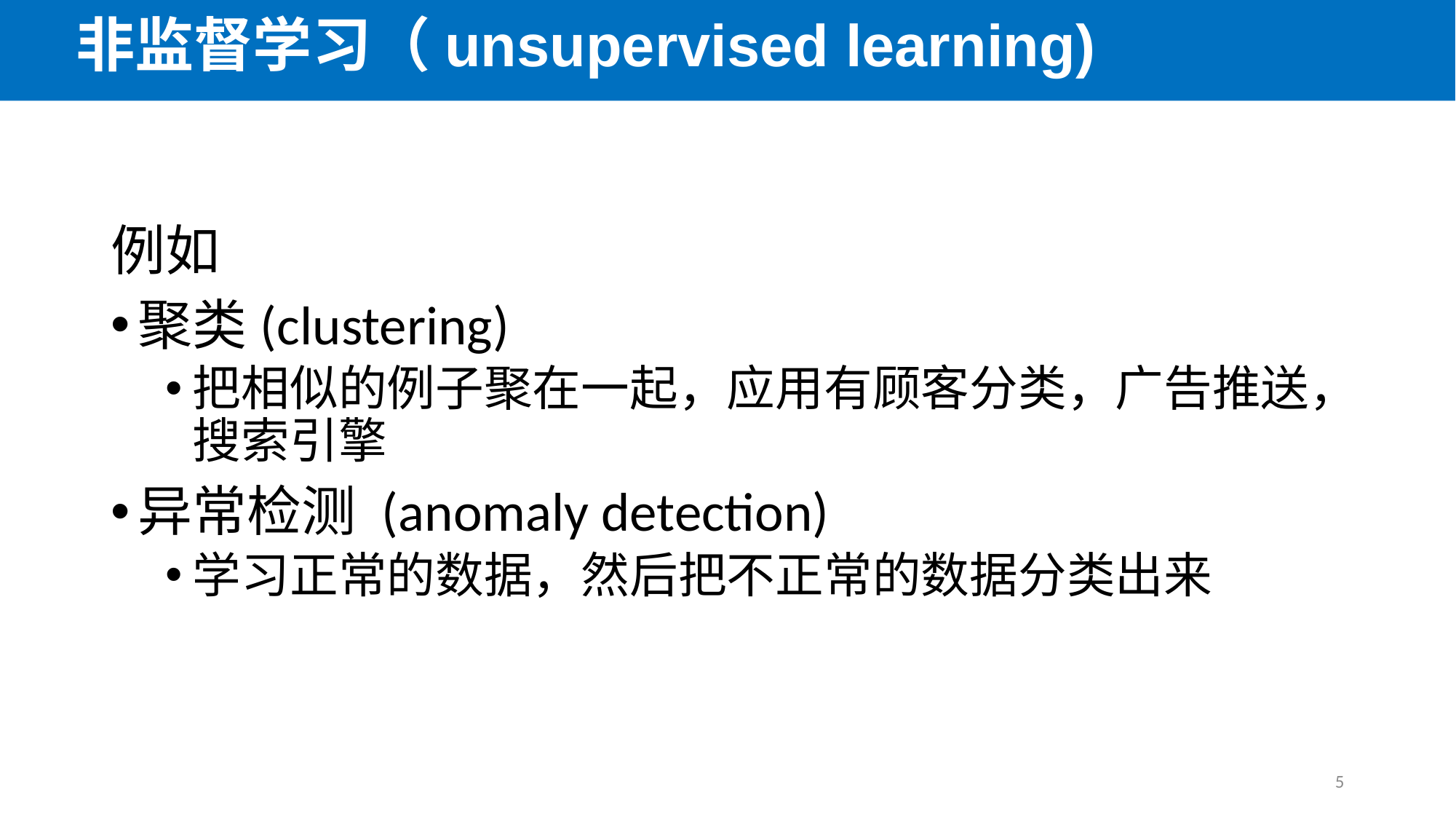

非监督学习（unsupervised learning)
例如
聚类(clustering)
把相似的例子聚在一起，应用有顾客分类，广告推送，搜索引擎
异常检测 (anomaly detection)
学习正常的数据，然后把不正常的数据分类出来
5